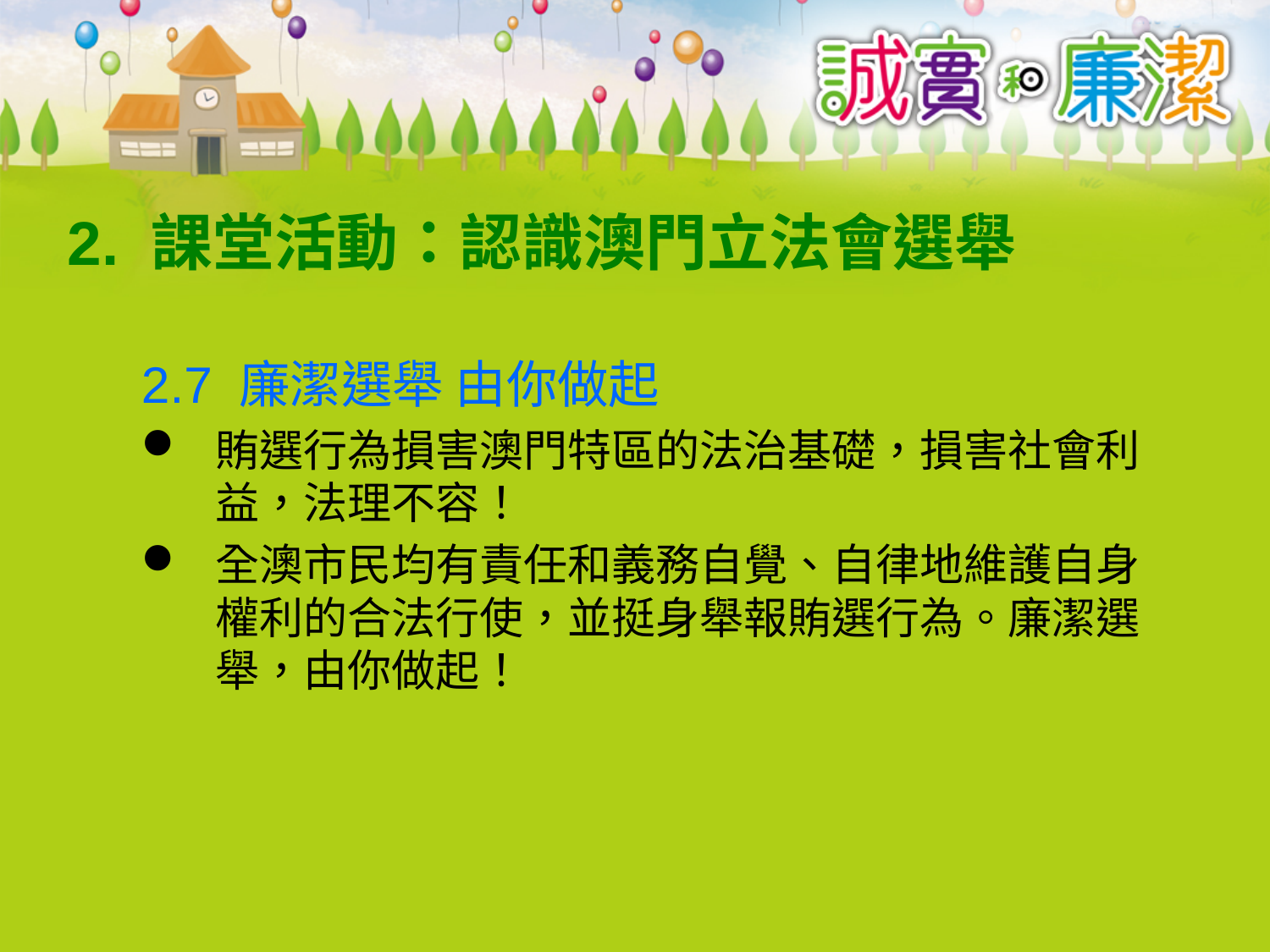

# 2. 課堂活動：認識澳門立法會選舉
2.7 廉潔選舉 由你做起
賄選行為損害澳門特區的法治基礎，損害社會利益，法理不容！
全澳市民均有責任和義務自覺、自律地維護自身權利的合法行使，並挺身舉報賄選行為。廉潔選舉，由你做起！